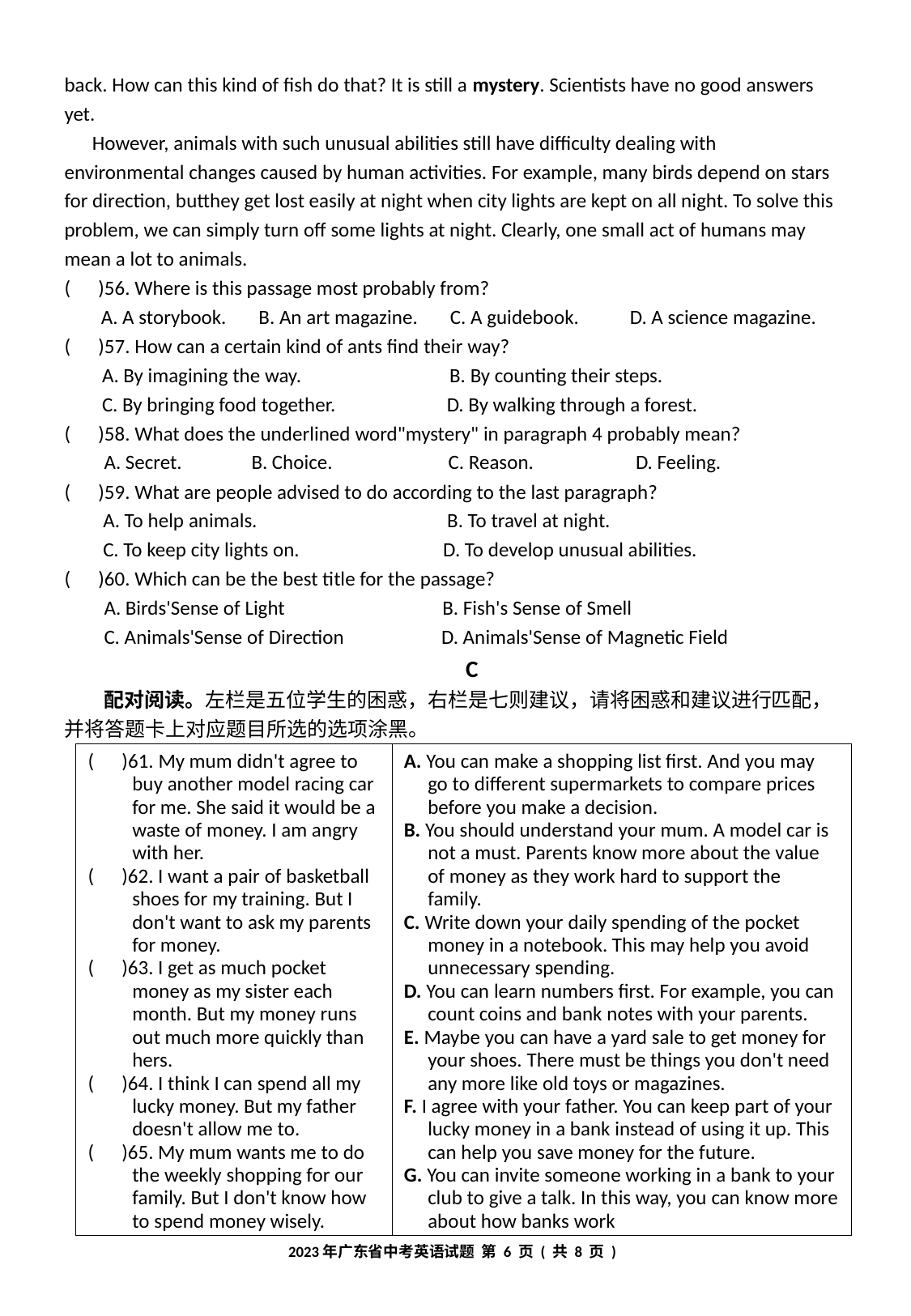

back. How can this kind of fish do that? It is still a mystery. Scientists have no good answers yet.
      However, animals with such unusual abilities still have difficulty dealing with environmental changes caused by human activities. For example, many birds depend on stars for direction, butthey get lost easily at night when city lights are kept on all night. To solve this problem, we can simply turn off some lights at night. Clearly, one small act of humans may mean a lot to animals.
(      )56. Where is this passage most probably from?
A. A storybook.       B. An art magazine.       C. A guidebook.           D. A science magazine.
(      )57. How can a certain kind of ants find their way?
A. By imagining the way.                                B. By counting their steps.
C. By bringing food together.                        D. By walking through a forest.
(      )58. What does the underlined word"mystery" in paragraph 4 probably mean?
A. Secret.               B. Choice.                         C. Reason.                      D. Feeling.
(      )59. What are people advised to do according to the last paragraph?
A. To help animals.                                         B. To travel at night.
C. To keep city lights on.                               D. To develop unusual abilities.
(      )60. Which can be the best title for the passage?
A. Birds'Sense of Light                                  B. Fish's Sense of Smell
C. Animals'Sense of Direction                     D. Animals'Sense of Magnetic Field
C
配对阅读。左栏是五位学生的困惑，右栏是七则建议，请将困惑和建议进行匹配，并将答题卡上对应题目所选的选项涂黑。

(      )61. My mum didn't agree to buy another model racing car for me. She said it would be a waste of money. I am angry with her.
(      )62. I want a pair of basketball shoes for my training. But I don't want to ask my parents for money.
(      )63. I get as much pocket money as my sister each month. But my money runs out much more quickly than hers.
(      )64. I think I can spend all my lucky money. But my father doesn't allow me to.
(      )65. My mum wants me to do the weekly shopping for our family. But I don't know how to spend money wisely.
A. You can make a shopping list first. And you may go to different supermarkets to compare prices before you make a decision.
B. You should understand your mum. A model car is not a must. Parents know more about the value of money as they work hard to support the family.
C. Write down your daily spending of the pocket money in a notebook. This may help you avoid unnecessary spending.
D. You can learn numbers first. For example, you can count coins and bank notes with your parents.
E. Maybe you can have a yard sale to get money for your shoes. There must be things you don't need any more like old toys or magazines.
F. I agree with your father. You can keep part of your lucky money in a bank instead of using it up. This can help you save money for the future.
G. You can invite someone working in a bank to your club to give a talk. In this way, you can know more about how banks work
2023年广东省中考英语试题  第 6 页 ( 共 8 页 )